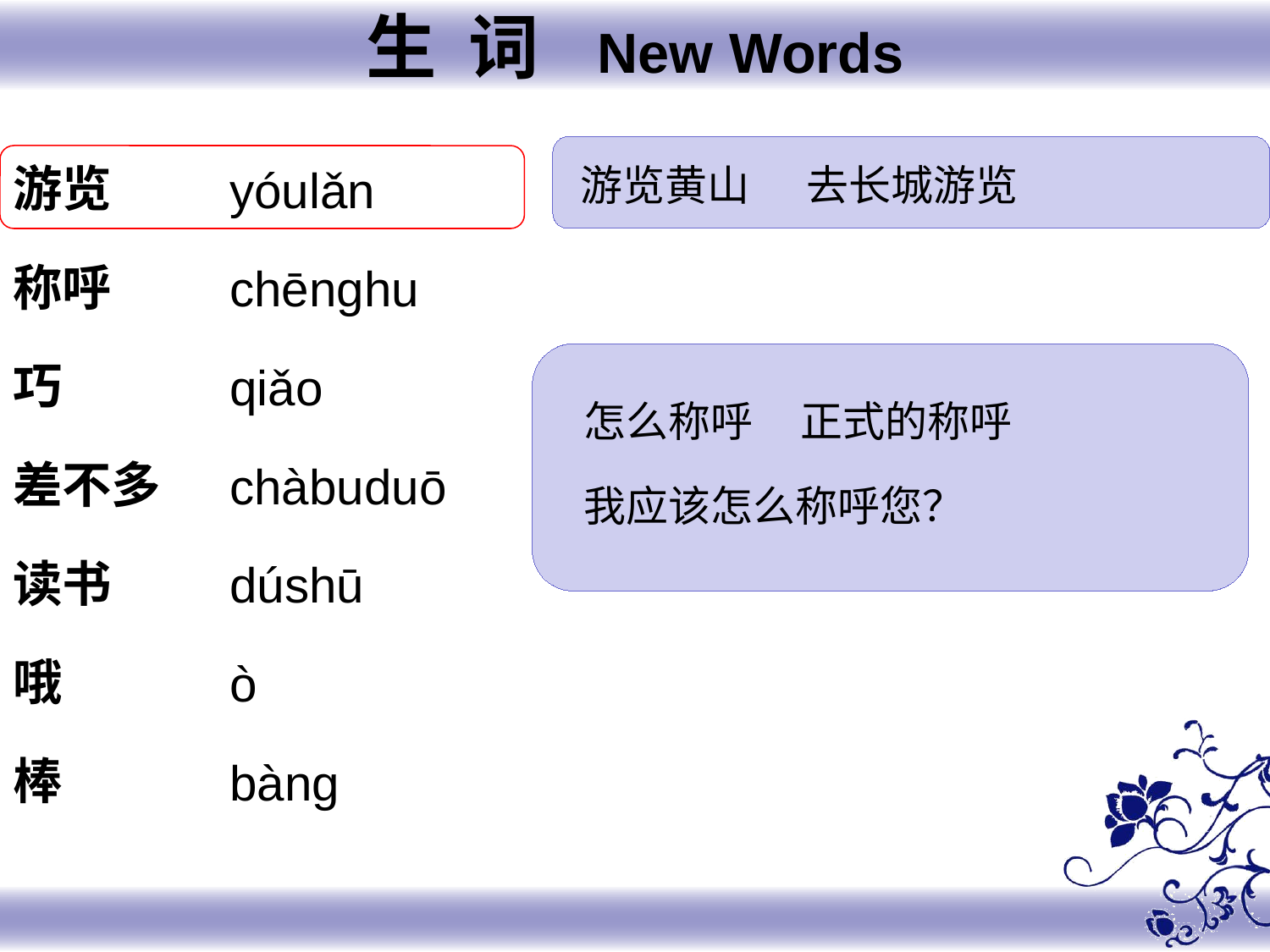

生  词   New Words
游览
称呼
巧
差不多
读书
哦
棒
yóulǎn
chēnghu
qiǎo
chàbuduō
dúshū
ò
bàng
游览黄山      去长城游览

怎么称呼     正式的称呼
我应该怎么称呼您？